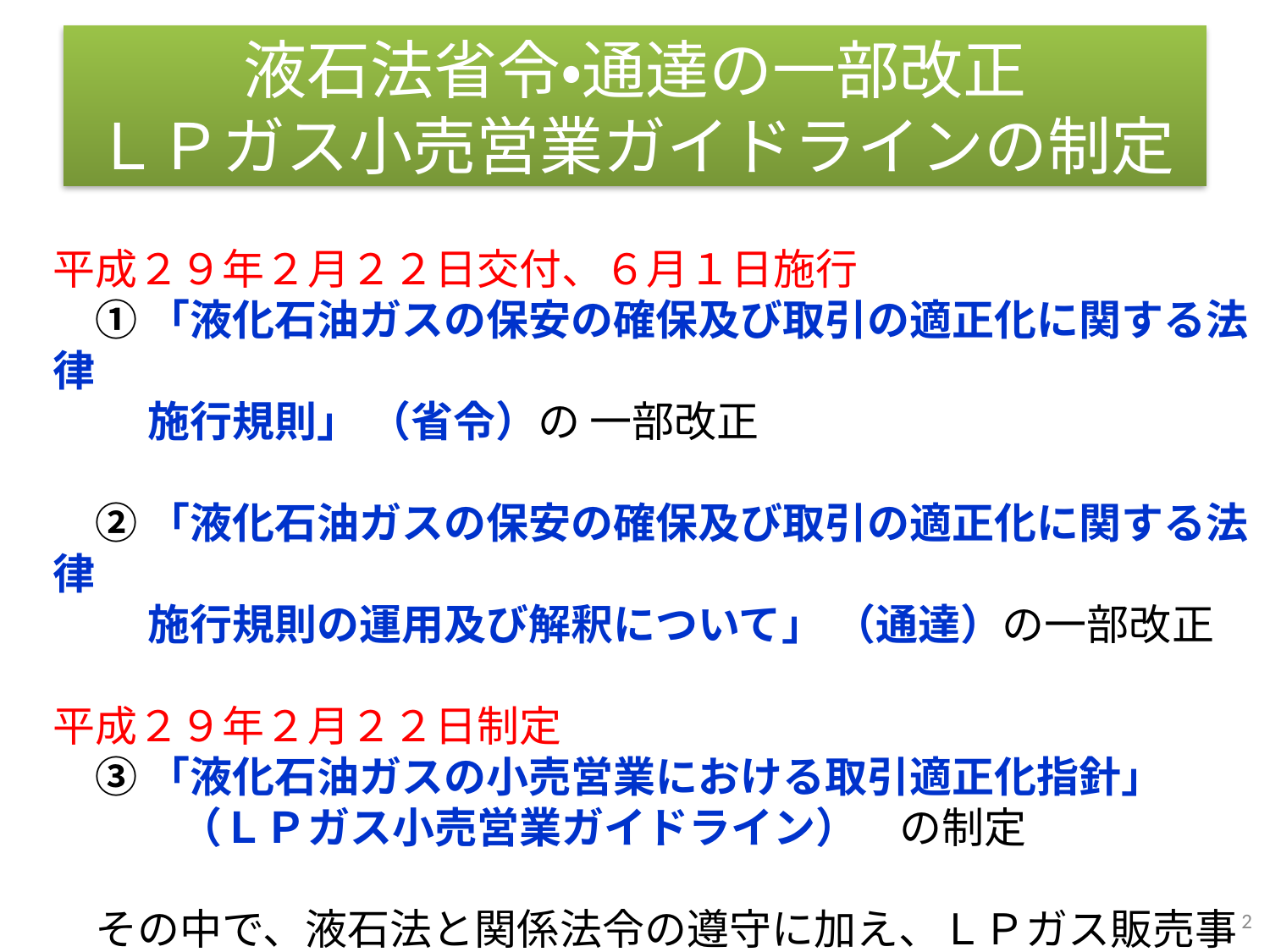

# 液石法省令・通達の一部改正 ＬＰガス小売営業ガイドラインの制定
平成２９年２月２２日交付、６月１日施行
　① 「液化石油ガスの保安の確保及び取引の適正化に関する法律
　　 施行規則」 （省令）の 一部改正

　② 「液化石油ガスの保安の確保及び取引の適正化に関する法律
　　 施行規則の運用及び解釈について」 （通達）の一部改正

平成２９年２月２２日制定
　③ 「液化石油ガスの小売営業における取引適正化指針」
　　　（ＬＰガス小売営業ガイドライン）　の制定

　その中で、液石法と関係法令の遵守に加え、ＬＰガス販売事業者が取り組むべき事項がまとめられた。
2